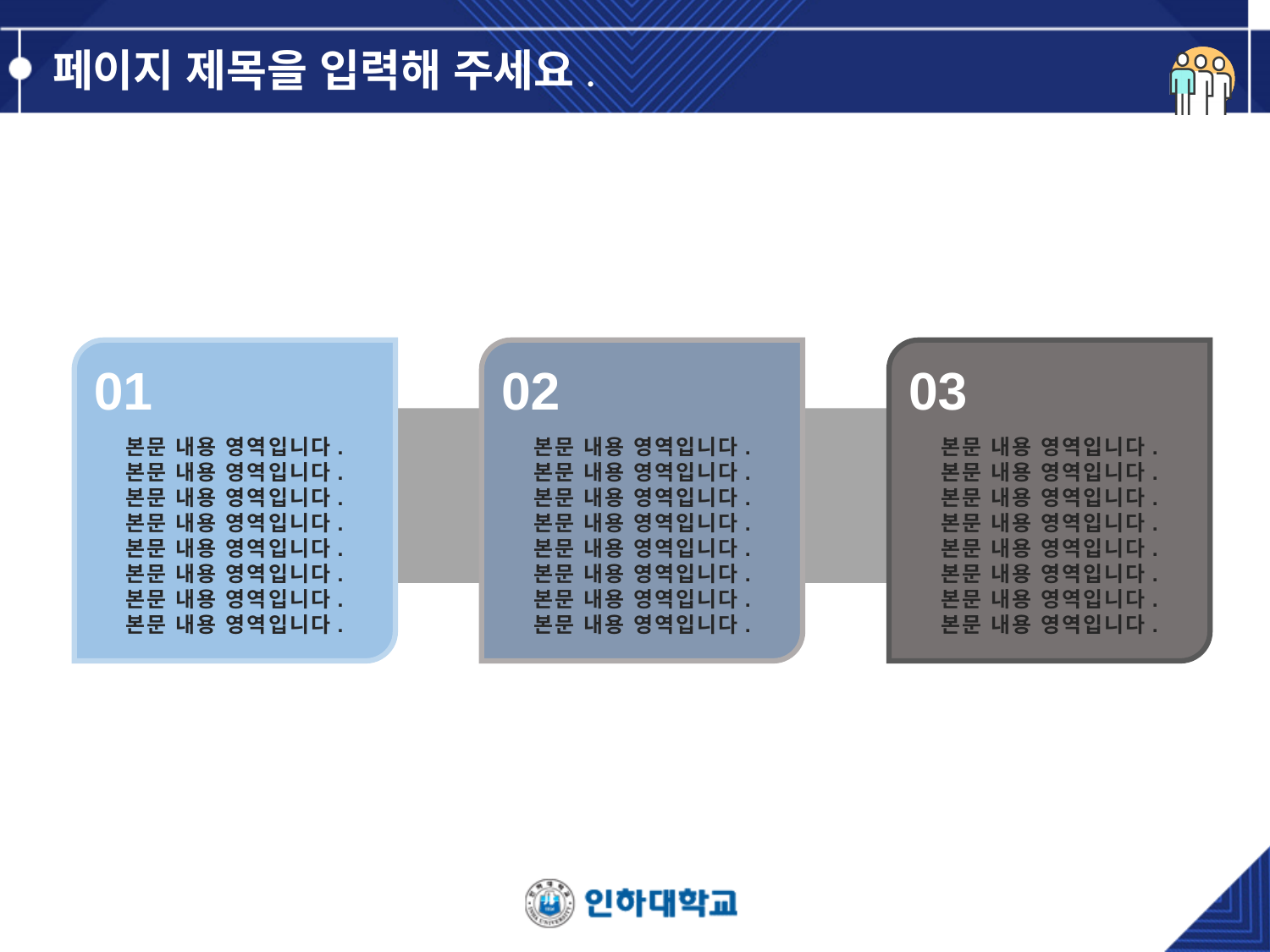

# 페이지 제목을 입력해 주세요.

01
02
03

본문 내용 영역입니다.
본문 내용 영역입니다.
본문 내용 영역입니다.
본문 내용 영역입니다.
본문 내용 영역입니다.
본문 내용 영역입니다.
본문 내용 영역입니다.
본문 내용 영역입니다.
본문 내용 영역입니다.
본문 내용 영역입니다.
본문 내용 영역입니다.
본문 내용 영역입니다.
본문 내용 영역입니다.
본문 내용 영역입니다.
본문 내용 영역입니다.
본문 내용 영역입니다.
본문 내용 영역입니다.
본문 내용 영역입니다.
본문 내용 영역입니다.
본문 내용 영역입니다.
본문 내용 영역입니다.
본문 내용 영역입니다.
본문 내용 영역입니다.
본문 내용 영역입니다.